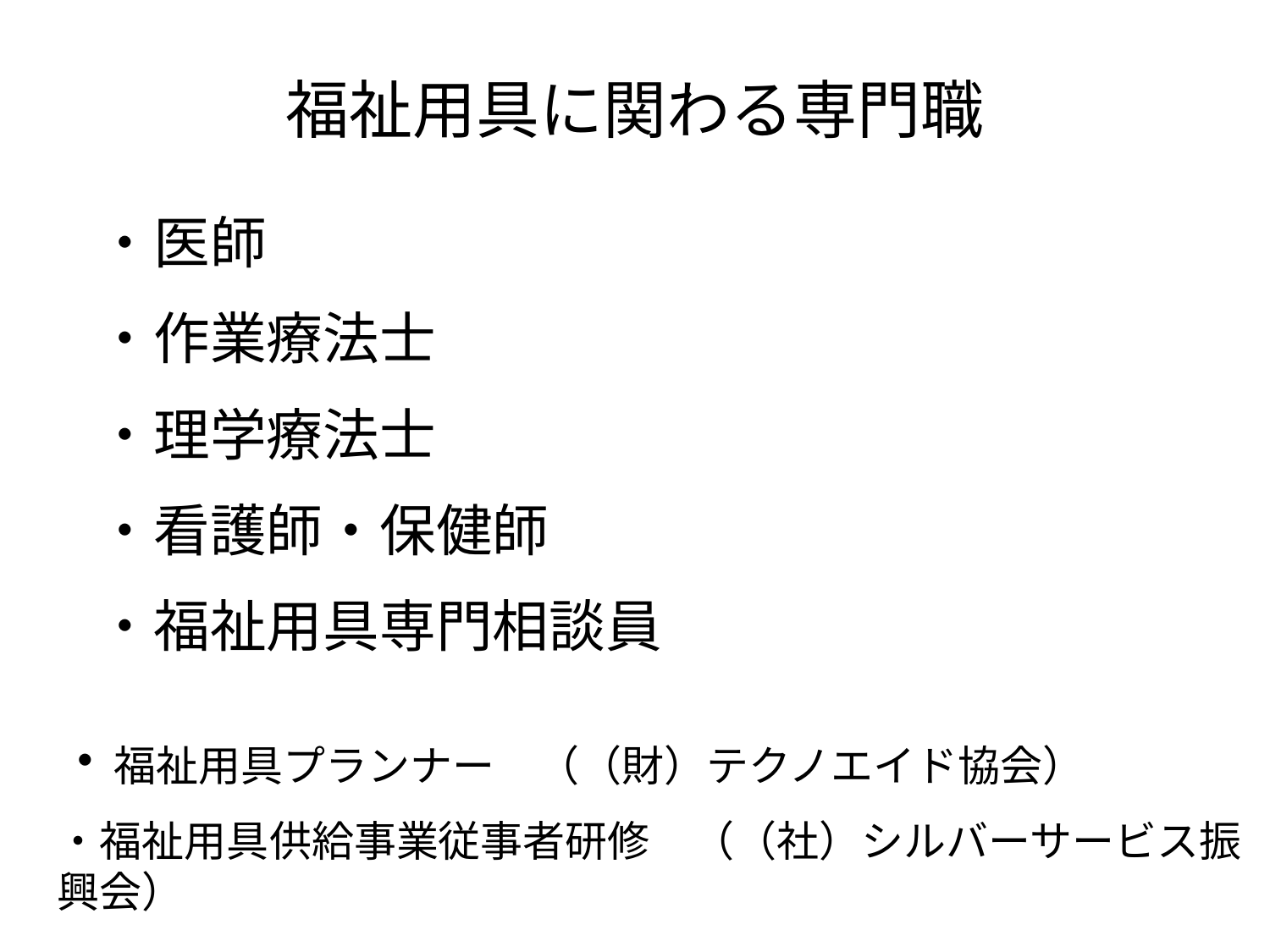

福祉用具に関わる専門職
・医師
・作業療法士
・理学療法士
・看護師・保健師
・福祉用具専門相談員

・福祉用具プランナー　（（財）テクノエイド協会）
・福祉用具供給事業従事者研修　（（社）シルバーサービス振興会）